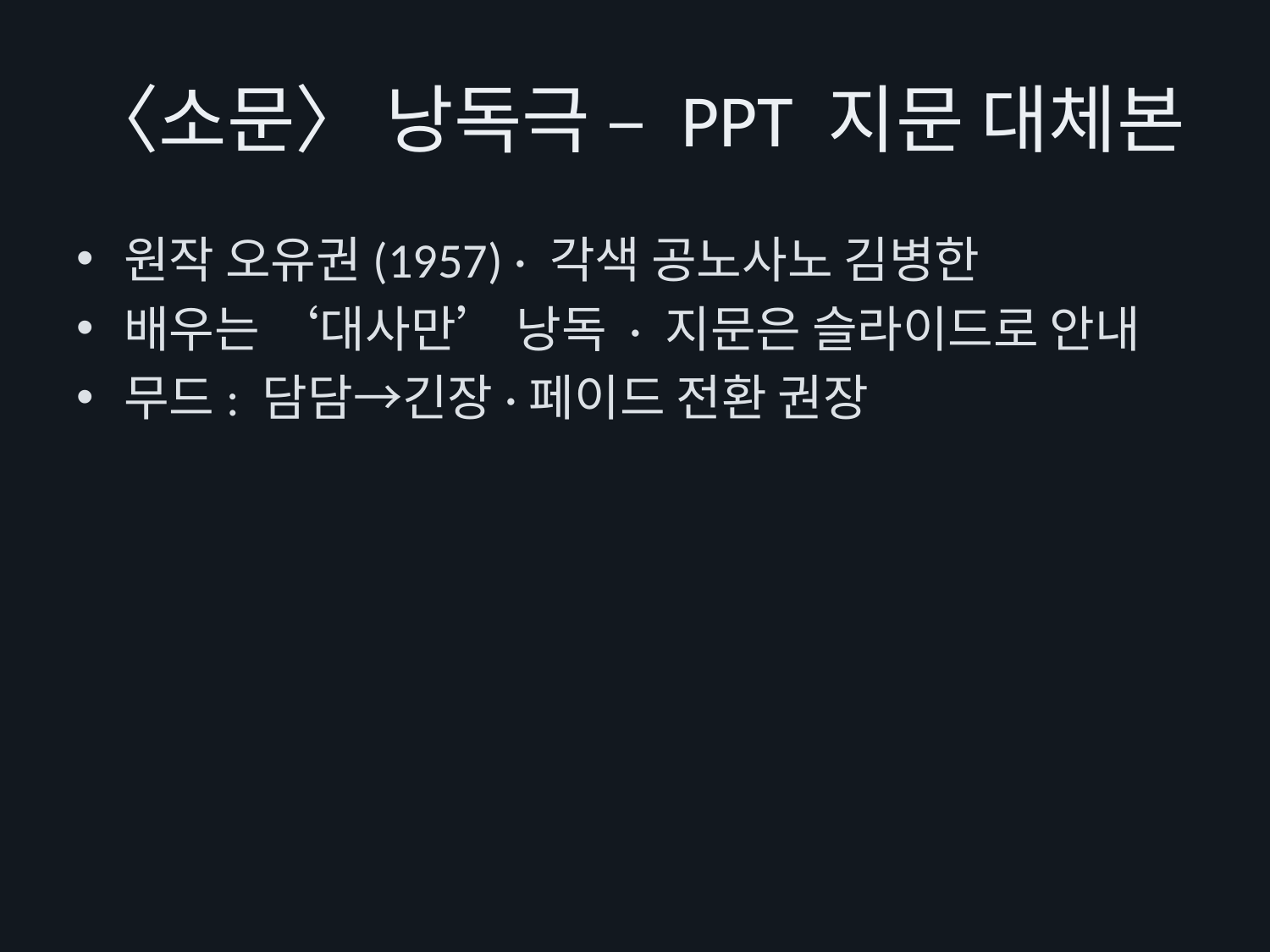

# 〈소문〉 낭독극 – PPT 지문 대체본
원작 오유권(1957) · 각색 공노사노 김병한
배우는 ‘대사만’ 낭독 · 지문은 슬라이드로 안내
무드: 담담→긴장·페이드 전환 권장